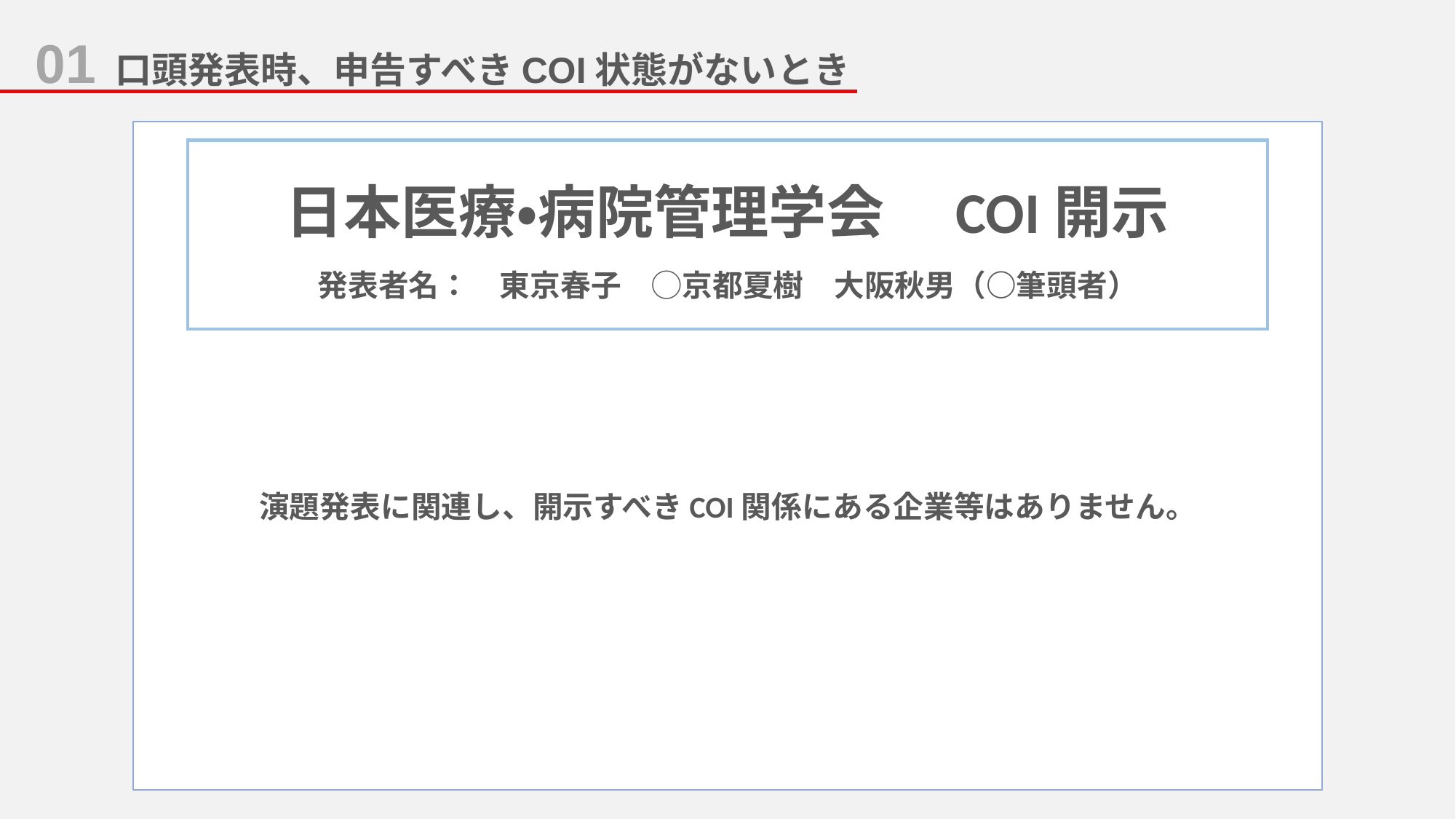

01 口頭発表時、申告すべきCOI状態がないとき

# 日本医療・病院管理学会　COI開示 発表者名：　東京春子　◯京都夏樹　大阪秋男（○筆頭者）
演題発表に関連し、開示すべきCOI関係にある企業等はありません。